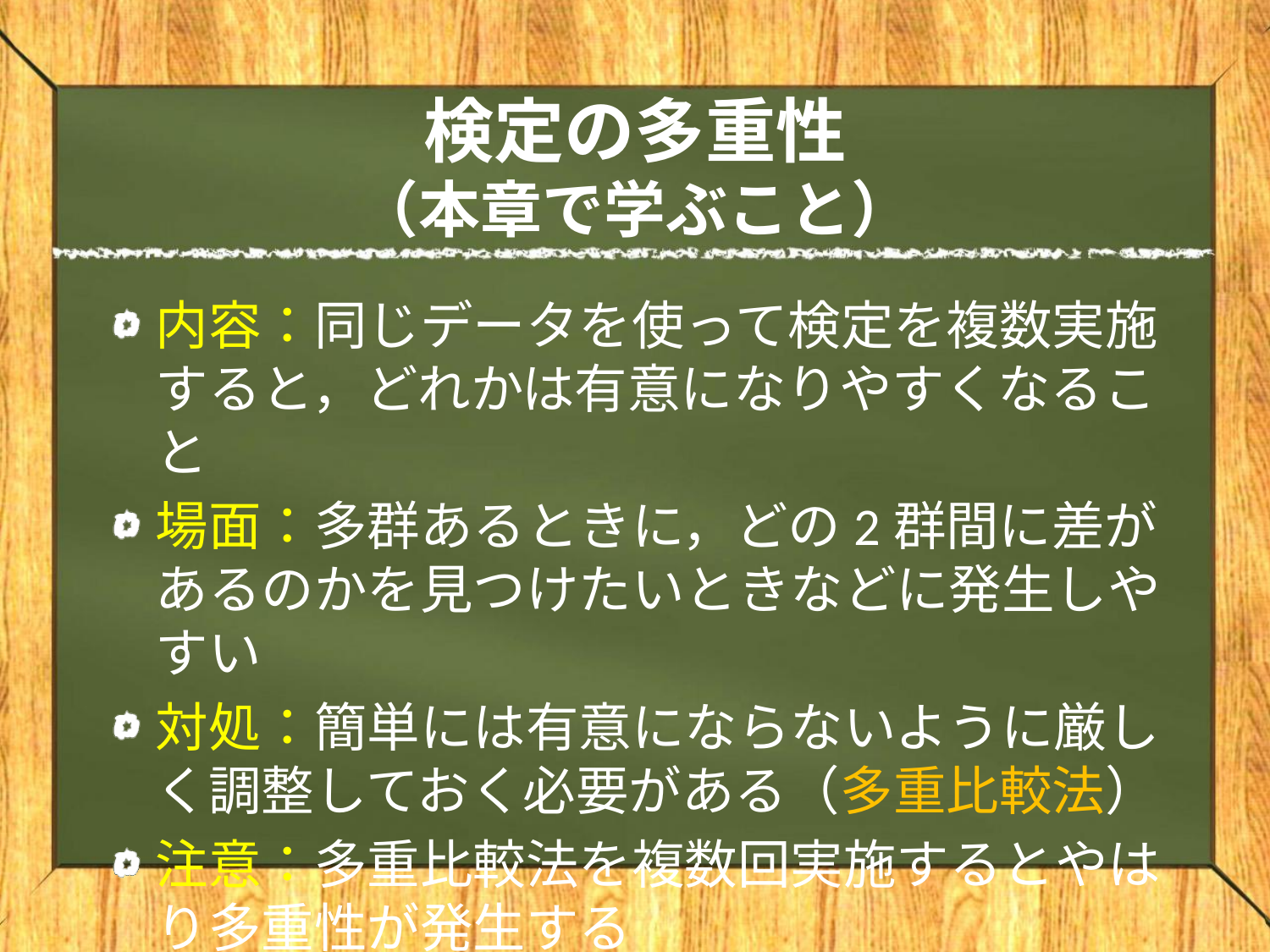

# 検定の多重性 （本章で学ぶこと）
内容：同じデータを使って検定を複数実施すると，どれかは有意になりやすくなること
場面：多群あるときに，どの2群間に差があるのかを見つけたいときなどに発生しやすい
対処：簡単には有意にならないように厳しく調整しておく必要がある（多重比較法）
注意：多重比較法を複数回実施するとやはり多重性が発生する